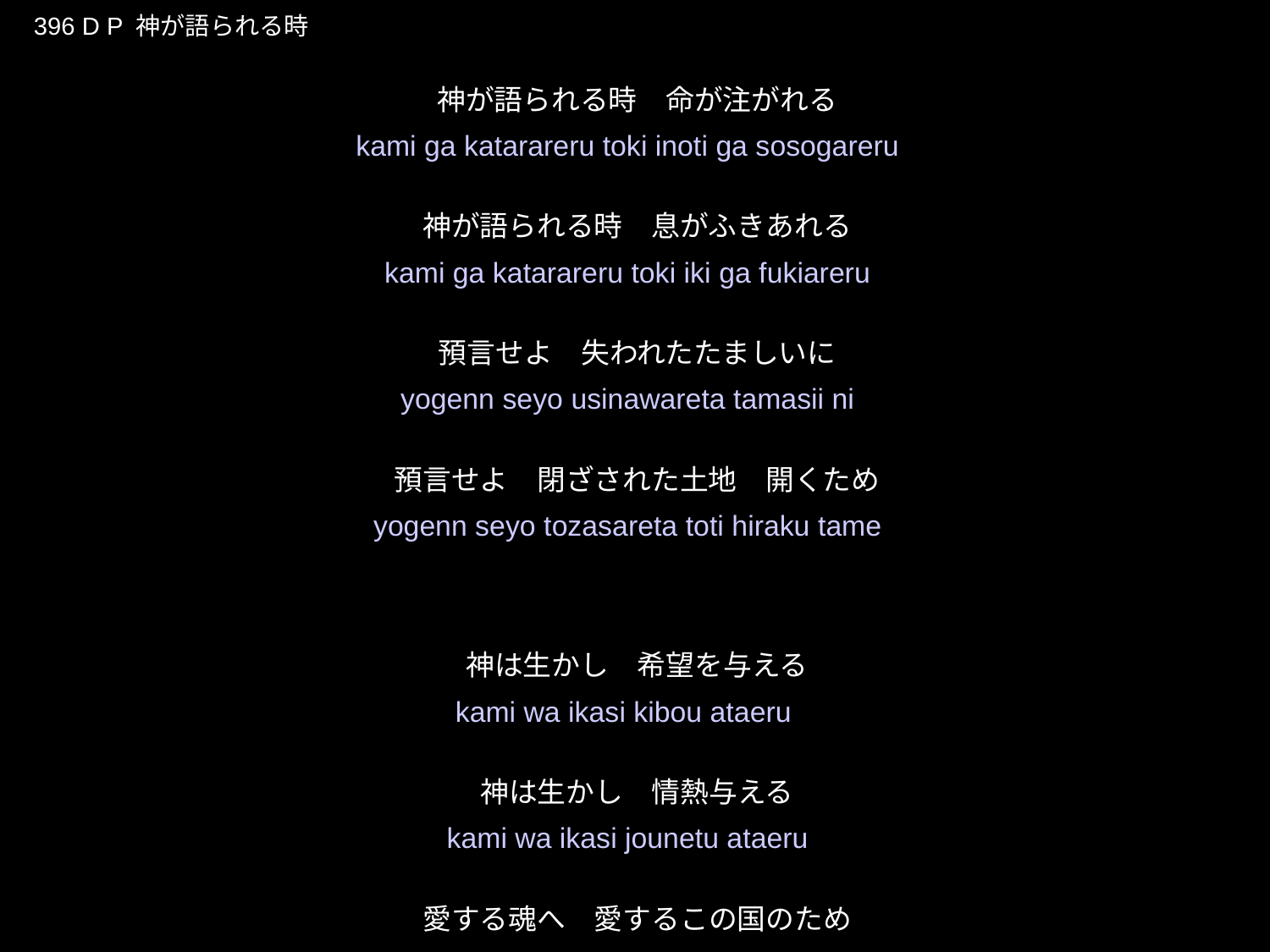

かみがかたられるとき
★P
396 D P 神が語られる時
神が語られる時　命が注がれる
神が語られる時　息がふきあれる
預言せよ　失われたたましいに
預言せよ　閉ざされた土地　開くため
神は生かし　希望を与える
神は生かし　情熱与える
愛する魂へ　愛するこの国のため
★４
kami ga katarareru toki inoti ga sosogareru
kami ga katarareru toki iki ga fukiareru
yogenn seyo usinawareta tamasii ni
yogenn seyo tozasareta toti hiraku tame
kami wa ikasi kibou ataeru
kami wa ikasi jounetu ataeru
aisuru tamasii e aisuru kono kuni no tame